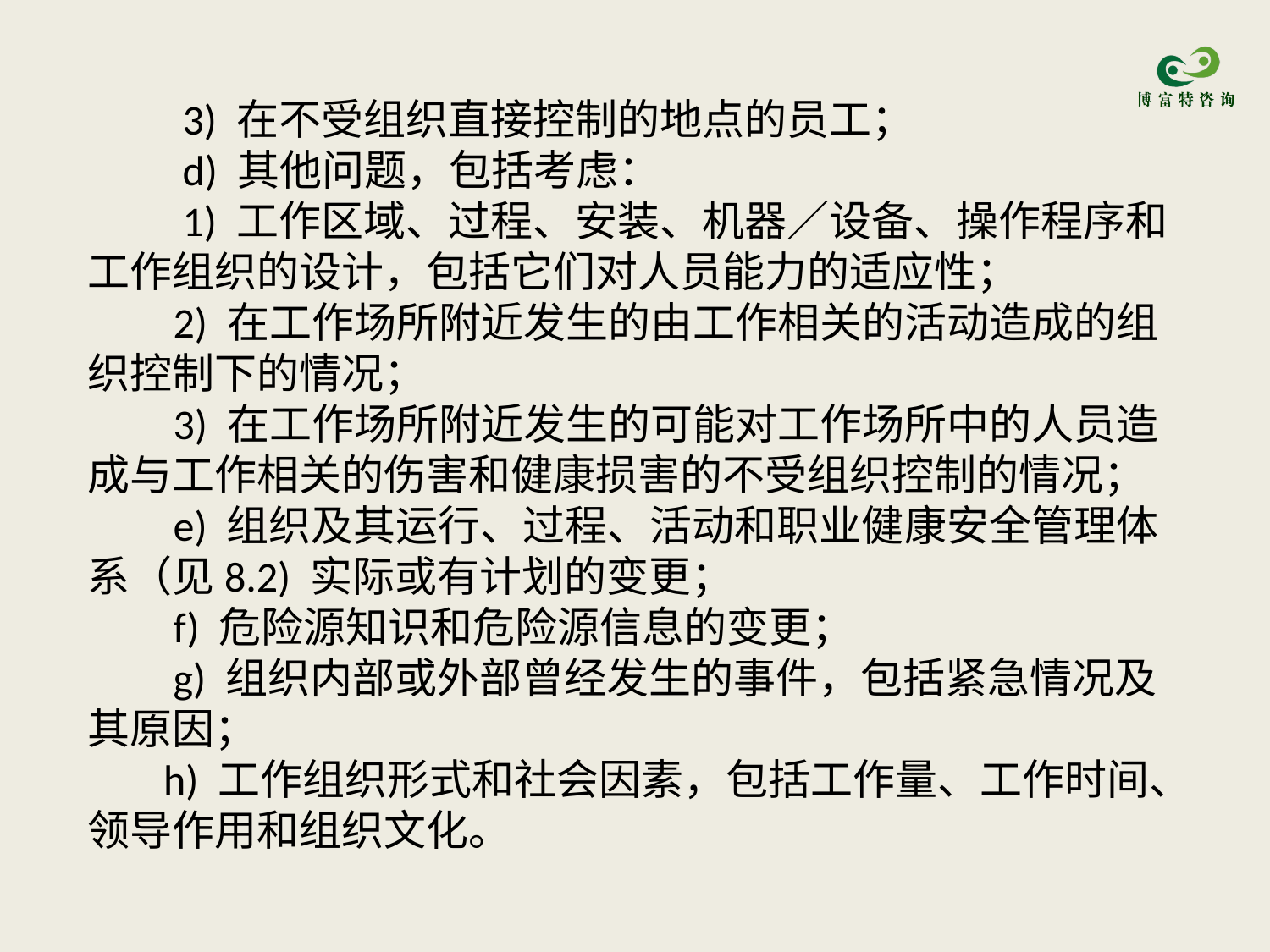

3) 在不受组织直接控制的地点的员工；
          d) 其他问题，包括考虑：
          1) 工作区域、过程、安装、机器／设备、操作程序和工作组织的设计，包括它们对人员能力的适应性；
         2) 在工作场所附近发生的由工作相关的活动造成的组织控制下的情况；
         3) 在工作场所附近发生的可能对工作场所中的人员造成与工作相关的伤害和健康损害的不受组织控制的情况；
         e) 组织及其运行、过程、活动和职业健康安全管理体系（见8.2) 实际或有计划的变更；
         f) 危险源知识和危险源信息的变更；
         g) 组织内部或外部曾经发生的事件，包括紧急情况及其原因；
        h) 工作组织形式和社会因素，包括工作量、工作时间、领导作用和组织文化。